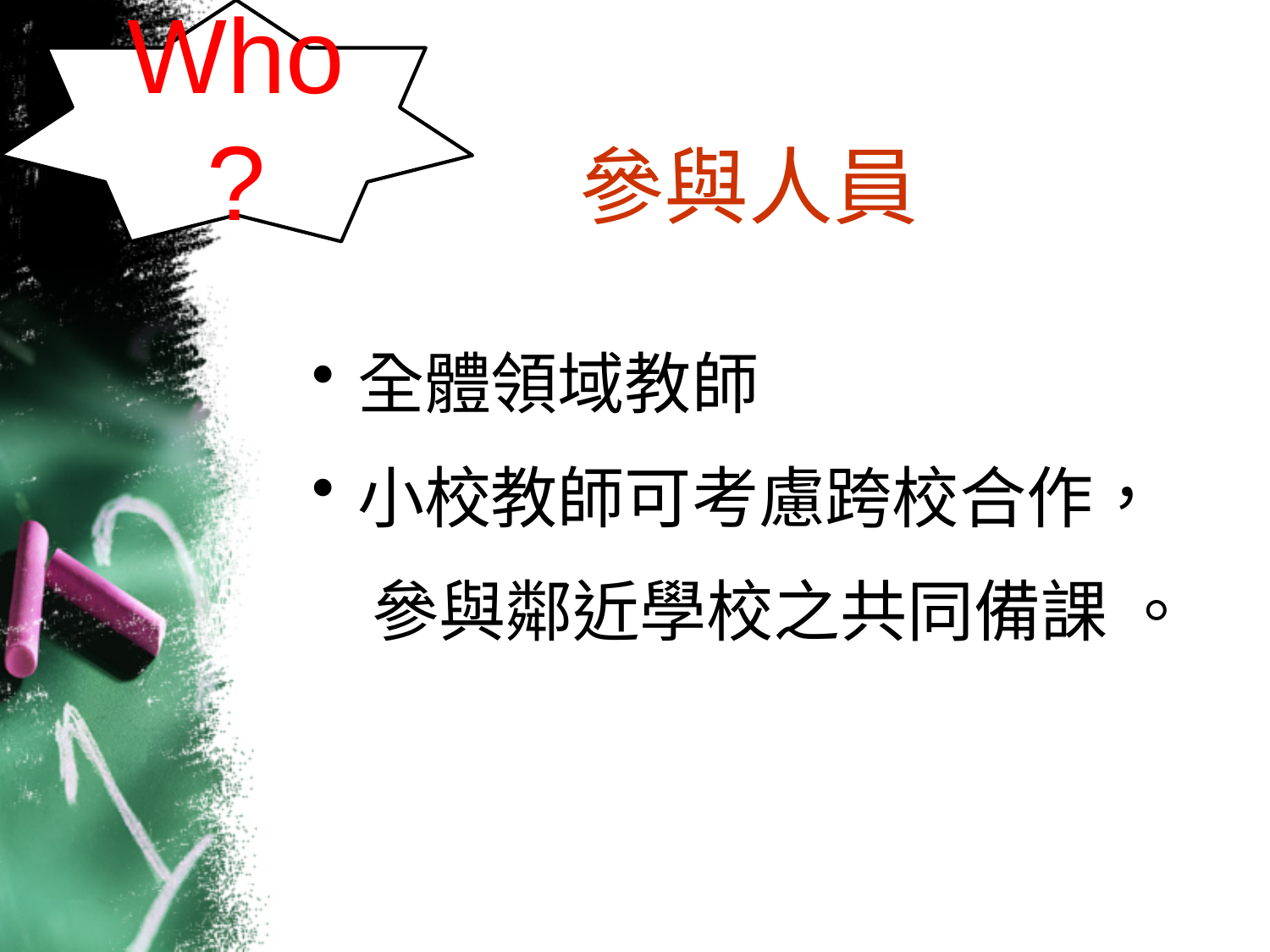

Who?
參與人員
全體領域教師
小校教師可考慮跨校合作，
   參與鄰近學校之共同備課 。